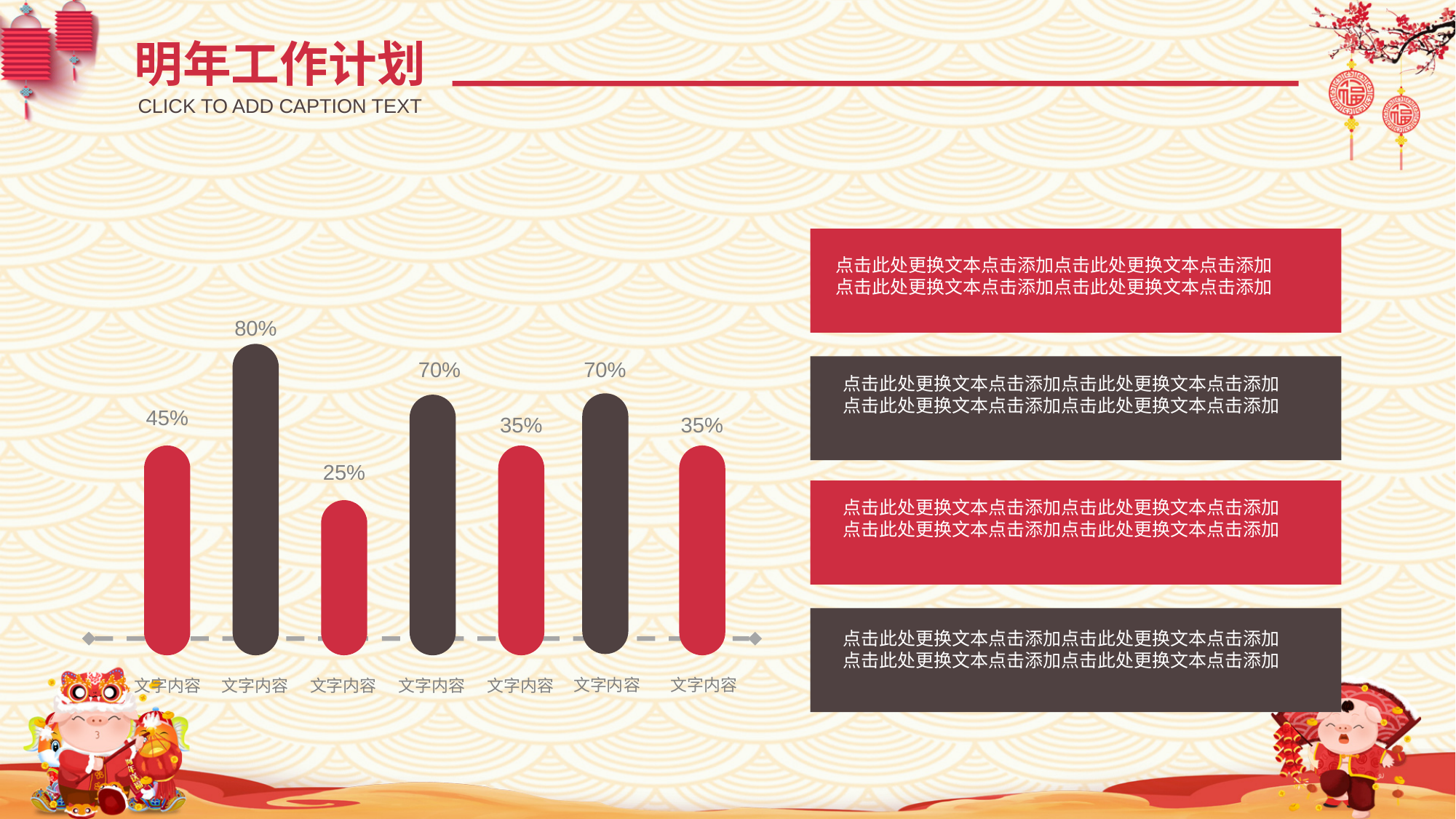

明年工作计划

CLICK TO ADD CAPTION TEXT

点击此处更换文本点击添加点击此处更换文本点击添加
点击此处更换文本点击添加点击此处更换文本点击添加

点击此处更换文本点击添加点击此处更换文本点击添加
点击此处更换文本点击添加点击此处更换文本点击添加

点击此处更换文本点击添加点击此处更换文本点击添加
点击此处更换文本点击添加点击此处更换文本点击添加

点击此处更换文本点击添加点击此处更换文本点击添加
点击此处更换文本点击添加点击此处更换文本点击添加

80%

70%
70%

45%
35%
35%

25%

文字内容
文字内容
文字内容
文字内容
文字内容
文字内容
文字内容